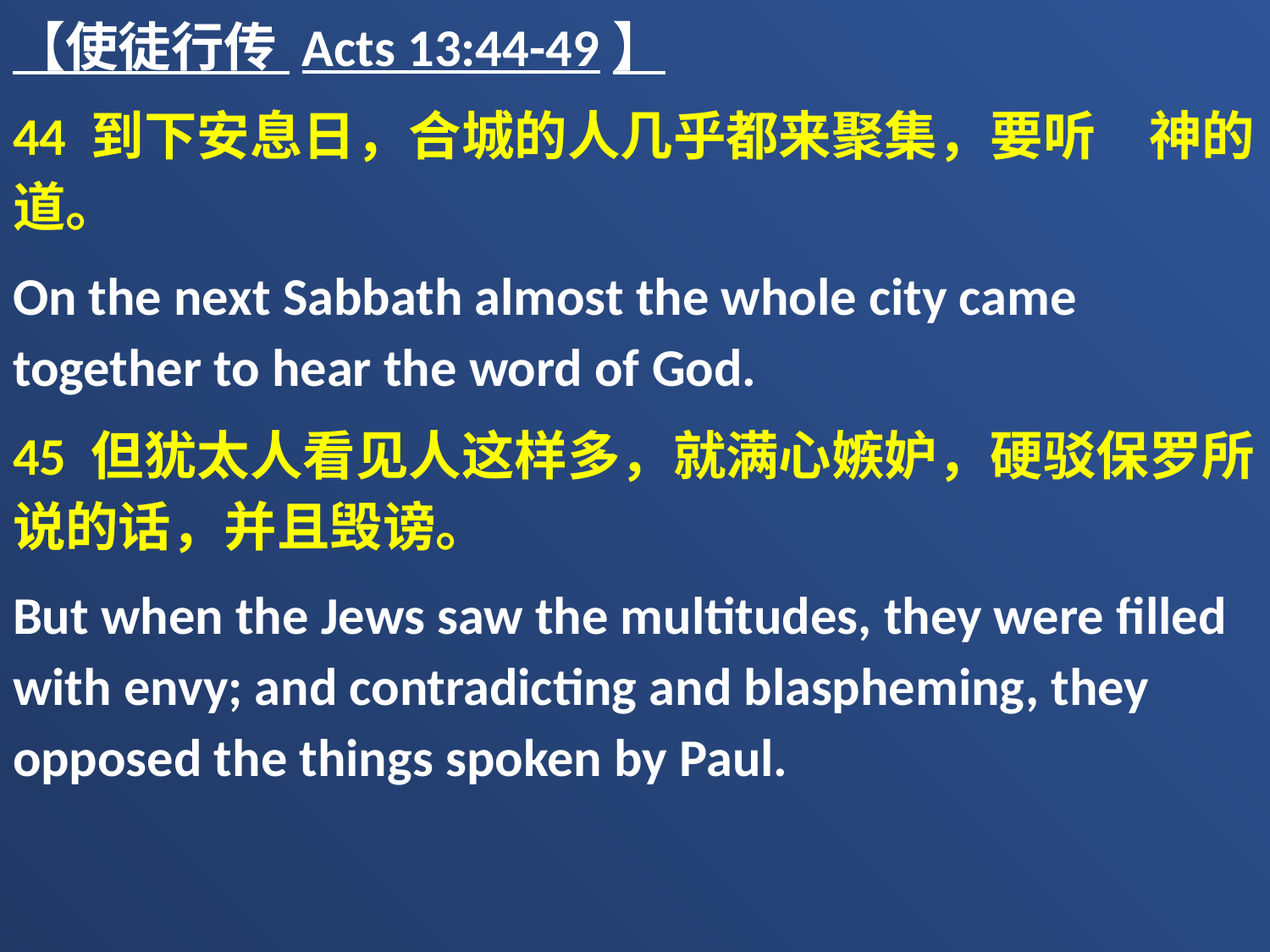

【使徒行传 Acts 13:44-49】
44 到下安息日，合城的人几乎都来聚集，要听　神的道。
On the next Sabbath almost the whole city came together to hear the word of God.
45 但犹太人看见人这样多，就满心嫉妒，硬驳保罗所说的话，并且毁谤。
But when the Jews saw the multitudes, they were filled with envy; and contradicting and blaspheming, they opposed the things spoken by Paul.